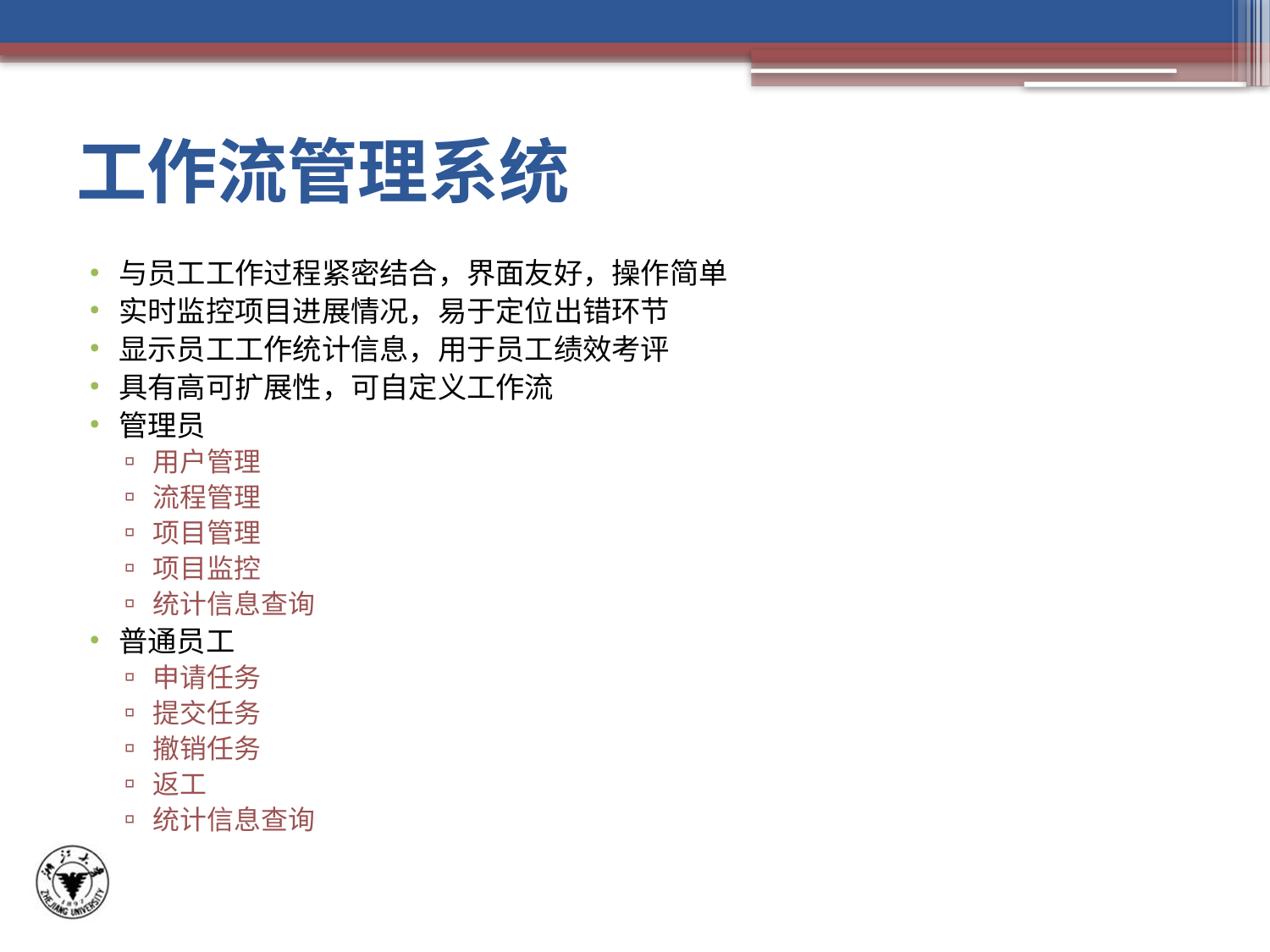

# 工作流管理系统
与员工工作过程紧密结合，界面友好，操作简单
实时监控项目进展情况，易于定位出错环节
显示员工工作统计信息，用于员工绩效考评
具有高可扩展性，可自定义工作流
管理员
用户管理
流程管理
项目管理
项目监控
统计信息查询
普通员工
申请任务
提交任务
撤销任务
返工
统计信息查询